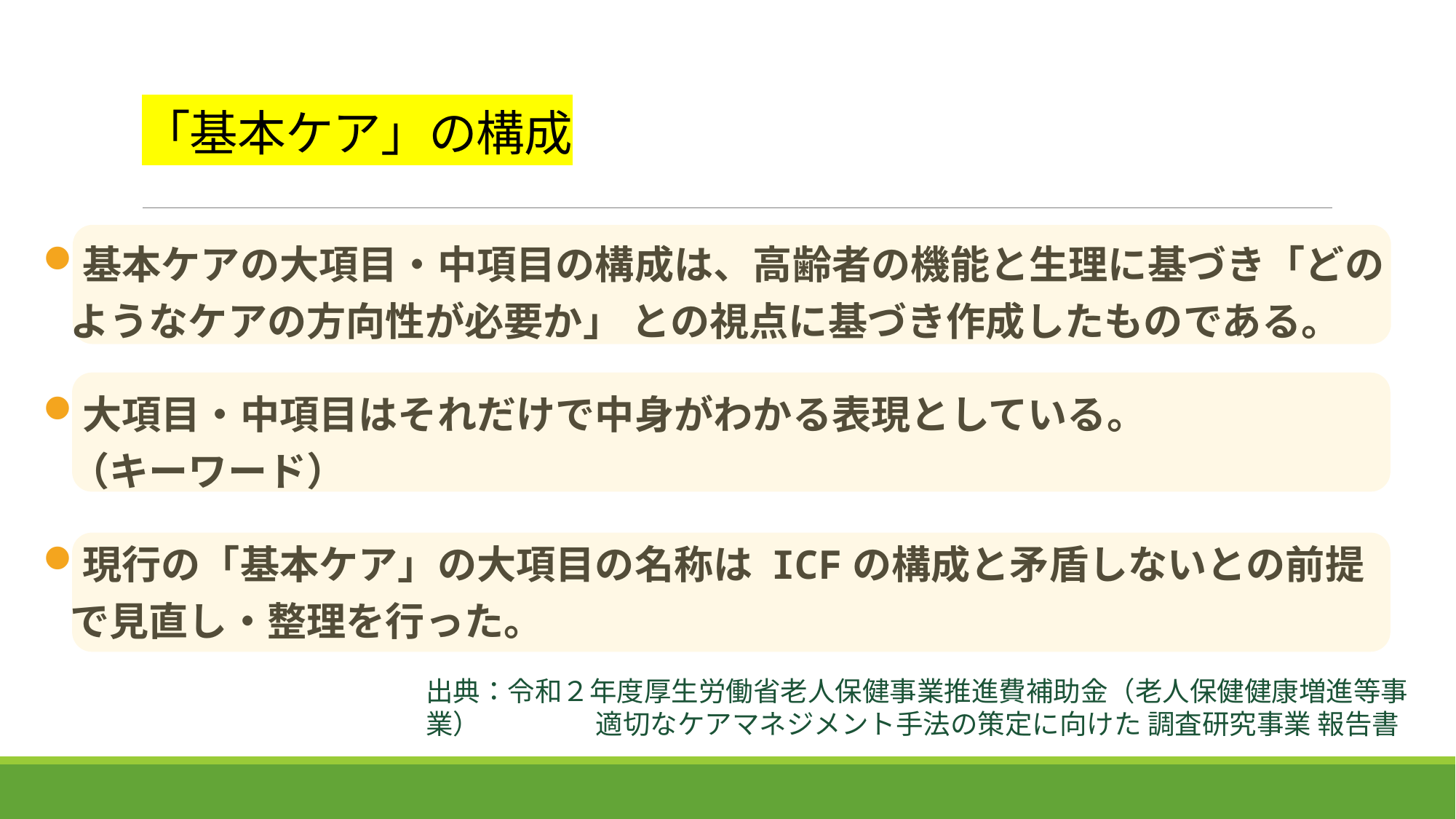

# 「基本ケア」の構成

基本ケアの大項目・中項目の構成は、高齢者の機能と生理に基づき「どのようなケアの方向性が必要か」 との視点に基づき作成したものである。
大項目・中項目はそれだけで中身がわかる表現としている。　　　　　（キーワード）
現行の「基本ケア」の大項目の名称は ICFの構成と矛盾しないとの前提で見直し・整理を行った。

出典：令和２年度厚生労働省老人保健事業推進費補助金（老人保健健康増進等事業） 　　　　適切なケアマネジメント手法の策定に向けた 調査研究事業 報告書